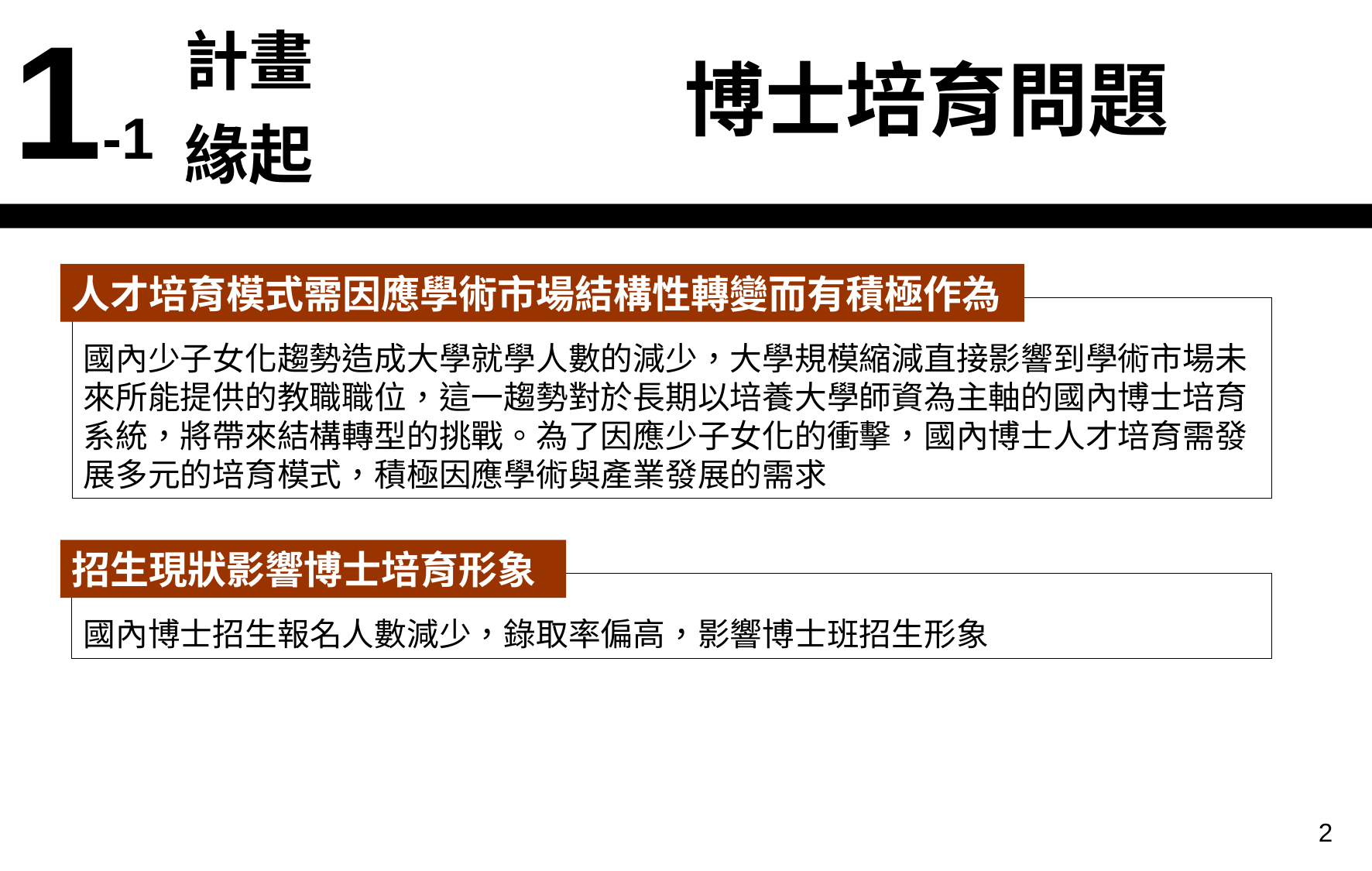

| 1-1 | 計畫緣起 |
| --- | --- |
博士培育問題
人才培育模式需因應學術市場結構性轉變而有積極作為

國內少子女化趨勢造成大學就學人數的減少，大學規模縮減直接影響到學術市場未來所能提供的教職職位，這一趨勢對於長期以培養大學師資為主軸的國內博士培育系統，將帶來結構轉型的挑戰。為了因應少子女化的衝擊，國內博士人才培育需發展多元的培育模式，積極因應學術與產業發展的需求
招生現狀影響博士培育形象

國內博士招生報名人數減少，錄取率偏高，影響博士班招生形象
2